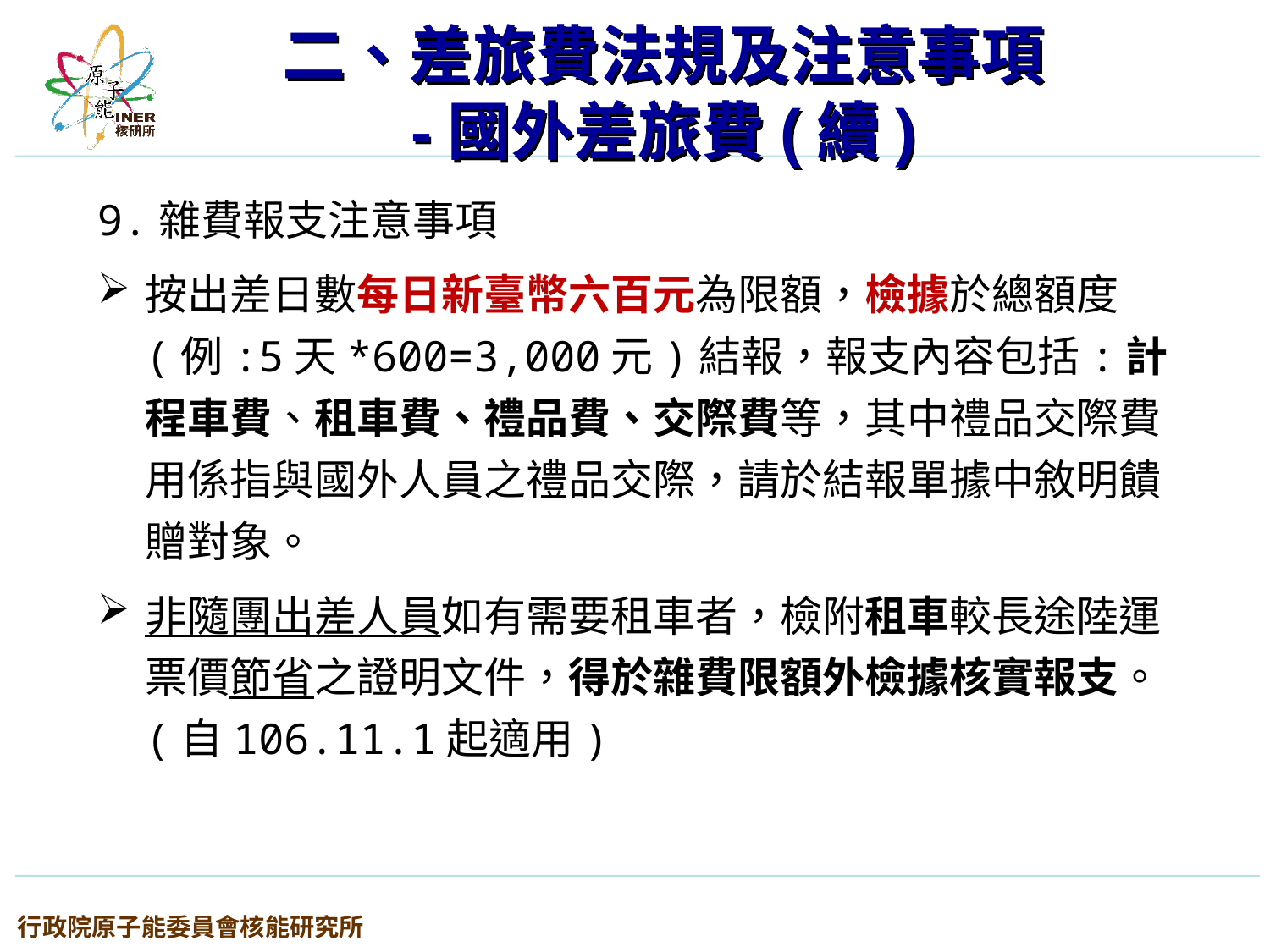

二、差旅費法規及注意事項
-國外差旅費(續)
9.雜費報支注意事項
按出差日數每日新臺幣六百元為限額，檢據於總額度(例:5天*600=3,000元)結報，報支內容包括:計程車費、租車費、禮品費、交際費等，其中禮品交際費用係指與國外人員之禮品交際，請於結報單據中敘明饋贈對象。
非隨團出差人員如有需要租車者，檢附租車較長途陸運票價節省之證明文件，得於雜費限額外檢據核實報支。(自106.11.1起適用)